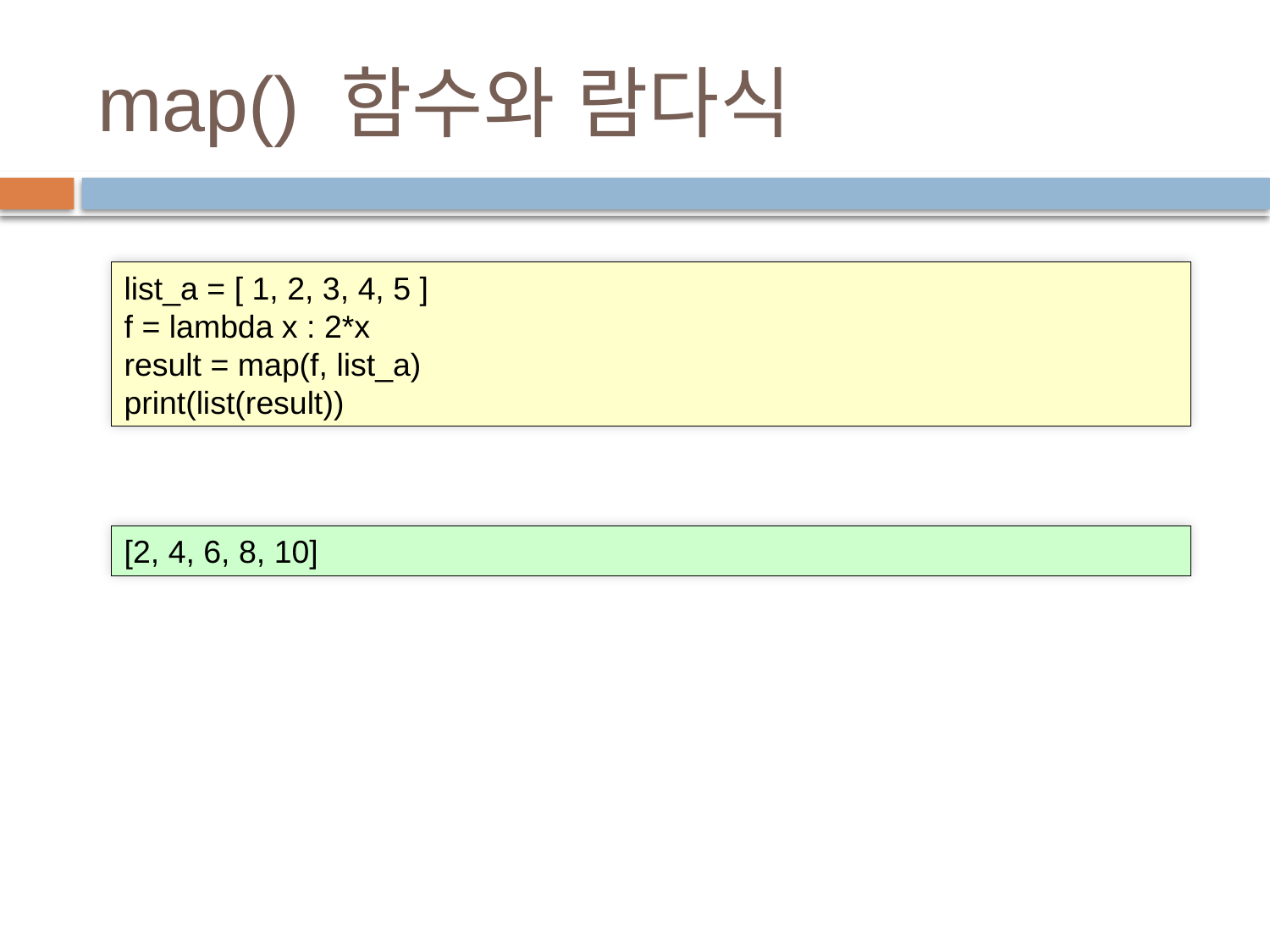

# map() 함수와 람다식
list_a = [ 1, 2, 3, 4, 5 ]
f = lambda x : 2*x
result = map(f, list_a)
print(list(result))
[2, 4, 6, 8, 10]